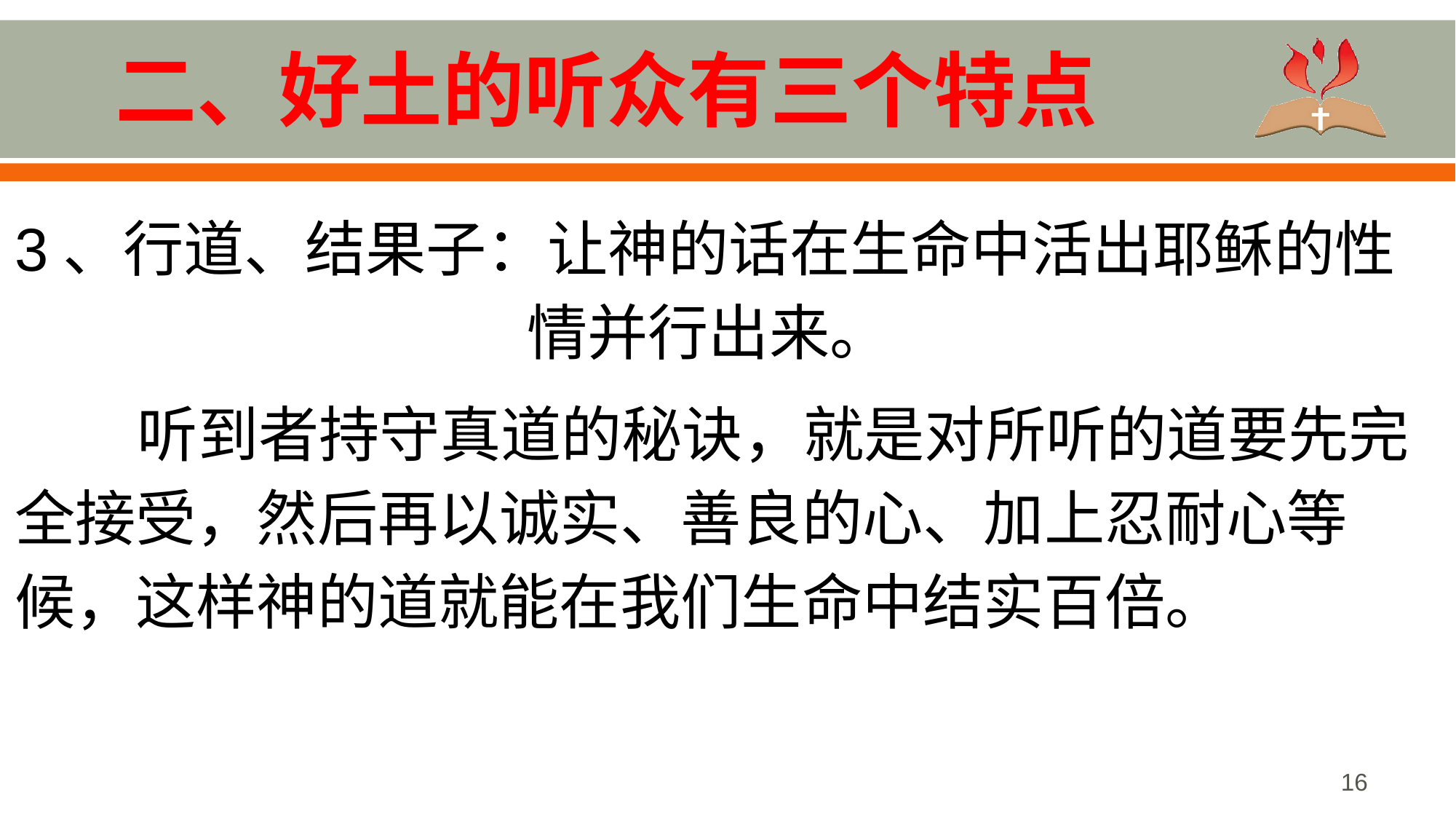

# 二、好土的听众有三个特点
3、行道、结果子：让神的话在生命中活出耶稣的性情并行出来。
听到者持守真道的秘诀，就是对所听的道要先完全接受，然后再以诚实、善良的心、加上忍耐心等候，这样神的道就能在我们生命中结实百倍。

16